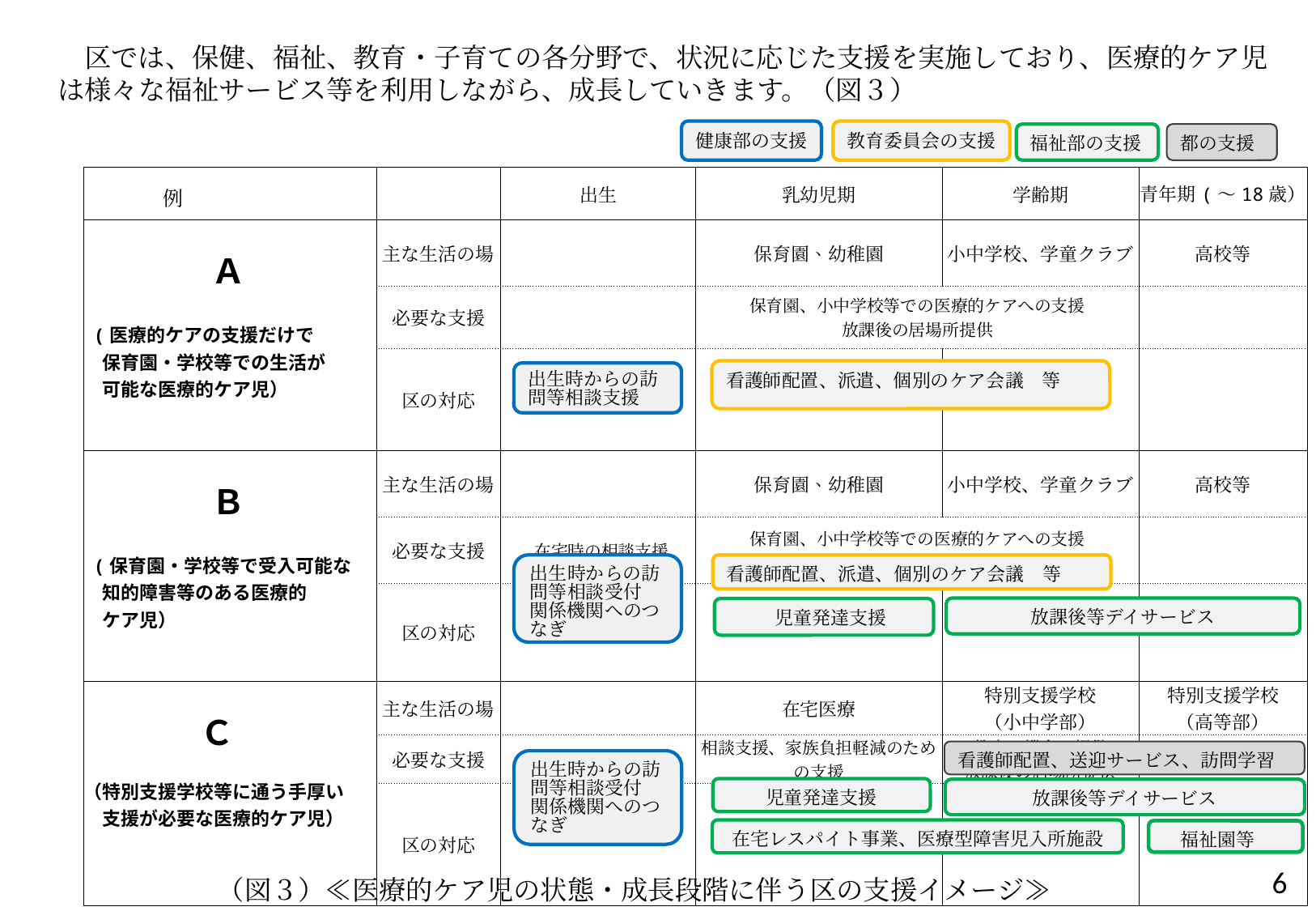

区では、保健、福祉、教育・子育ての各分野で、状況に応じた支援を実施しており、医療的ケア児
は様々な福祉サービス等を利用しながら、成長していきます。（図３）

健康部の支援
教育委員会の支援
福祉部の支援
都の支援
|  |  | 出生 | 乳幼児期 | 学齢期 | 青年期(～18歳） |
| --- | --- | --- | --- | --- | --- |
| Ａ (医療的ケアの支援だけで 　保育園・学校等での生活が 　可能な医療的ケア児） | 主な生活の場 |  | 保育園、幼稚園 | 小中学校、学童クラブ | 高校等 |
|  | 必要な支援 |  | 保育園、小中学校等での医療的ケアへの支援 放課後の居場所提供 |  |  |
|  | 区の対応 |  |  |  |  |
| Ｂ (保育園・学校等で受入可能な 　知的障害等のある医療的 　ケア児） | 主な生活の場 |  | 保育園、幼稚園 | 小中学校、学童クラブ | 高校等 |
|  | 必要な支援 | 在宅時の相談支援 | 保育園、小中学校等での医療的ケアへの支援 放課後の居場所提供 |  |  |
|  | 区の対応 |  |  |  |  |
| Ｃ （特別支援学校等に通う手厚い 　支援が必要な医療的ケア児） | 主な生活の場 |  | 在宅医療 | 特別支援学校 （小中学部） | 特別支援学校 （高等部） |
|  | 必要な支援 | 在宅時の相談支援 | 相談支援、家族負担軽減のための支援 | 教育の機会の提供 放課後の居場所提供 |  |
|  | 区の対応 |  |  |  |  |
例
看護師配置、派遣、個別のケア会議　等
出生時からの訪問等相談支援

出生時からの訪問等相談受付
関係機関へのつなぎ
看護師配置、派遣、個別のケア会議　等
放課後等デイサービス
 　　児童発達支援
看護師配置、送迎サービス、訪問学習
出生時からの訪問等相談受付
関係機関へのつなぎ
児童発達支援
放課後等デイサービス
在宅レスパイト事業、医療型障害児入所施設
　福祉園等
6
（図３）≪医療的ケア児の状態・成長段階に伴う区の支援イメージ≫